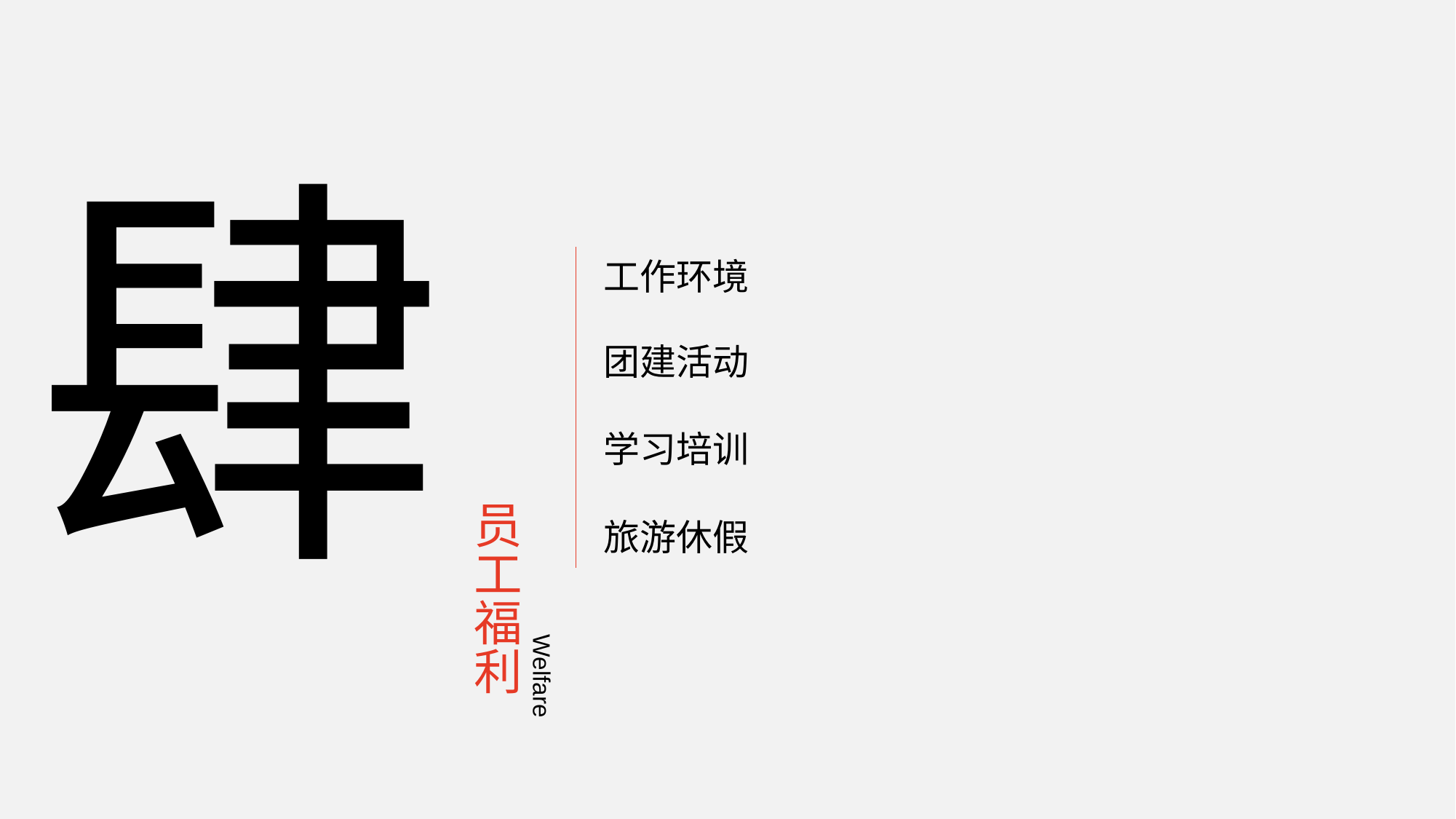

肆
工作环境
团建活动
员工福利
学习培训
旅游休假
Welfare